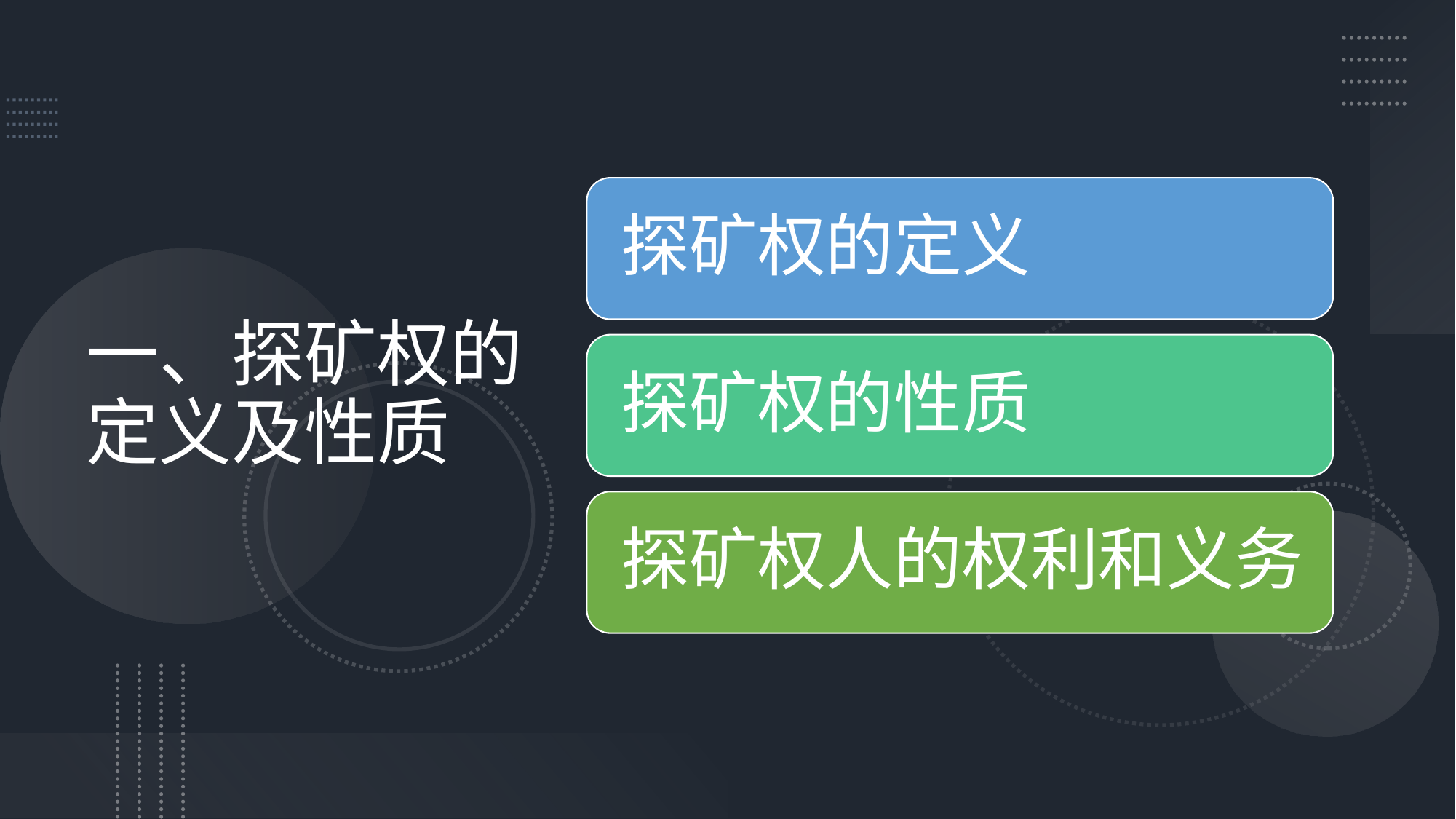

# 一、探矿权的定义及性质
探矿权的定义
探矿权的性质
探矿权人的权利和义务